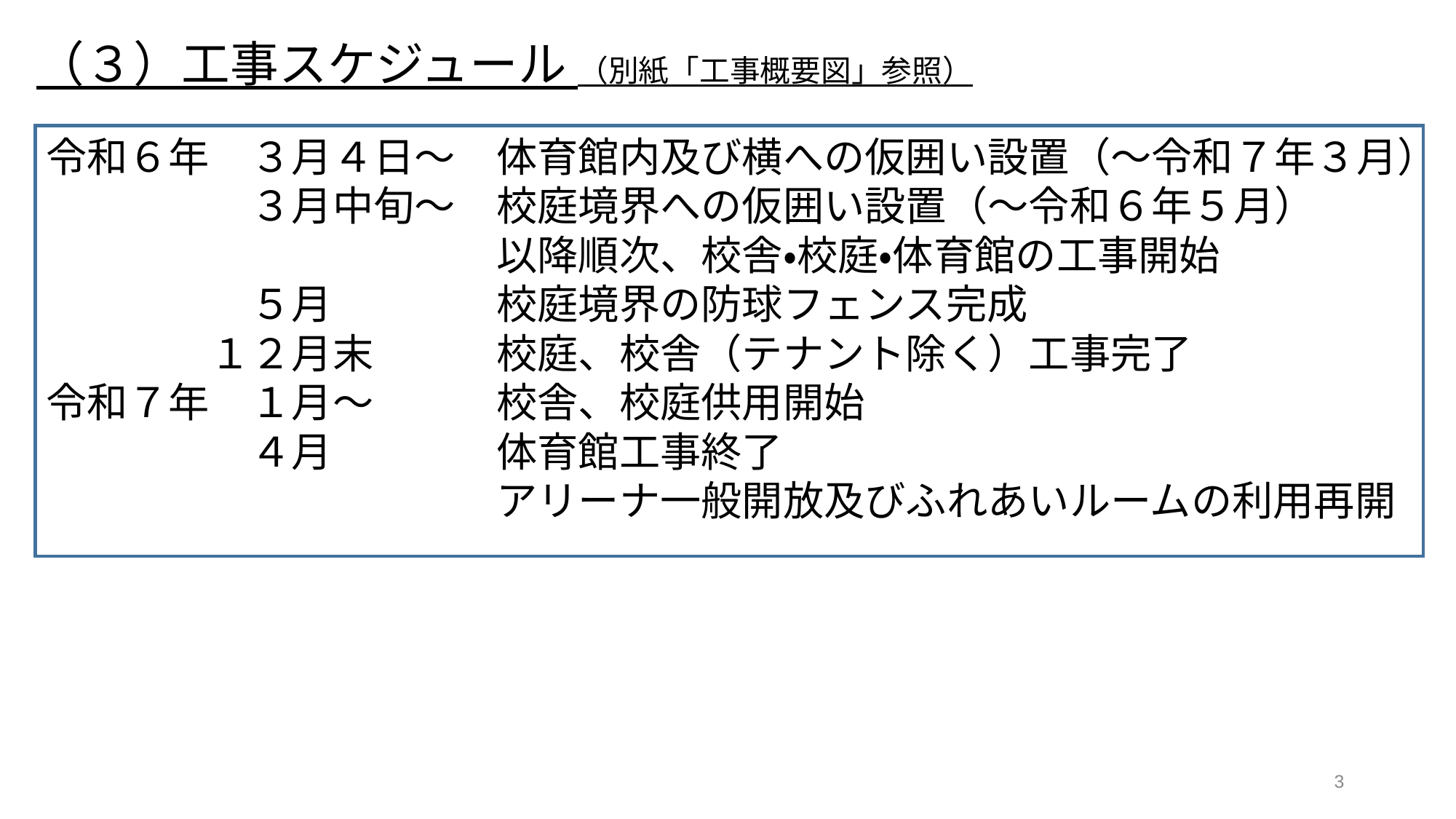

# （３）工事スケジュール （別紙「工事概要図」参照）

令和６年　３月４日～　体育館内及び横への仮囲い設置（～令和７年３月）
　　　　　３月中旬～　校庭境界への仮囲い設置（～令和６年５月）
　　　　　　　　　　　以降順次、校舎・校庭・体育館の工事開始
　　　　　５月　　　　校庭境界の防球フェンス完成
　　　　１２月末　　　校庭、校舎（テナント除く）工事完了
令和７年　１月～　　　校舎、校庭供用開始
　　　　　４月　　　　体育館工事終了
　　　　　　　　　　　アリーナ一般開放及びふれあいルームの利用再開
3